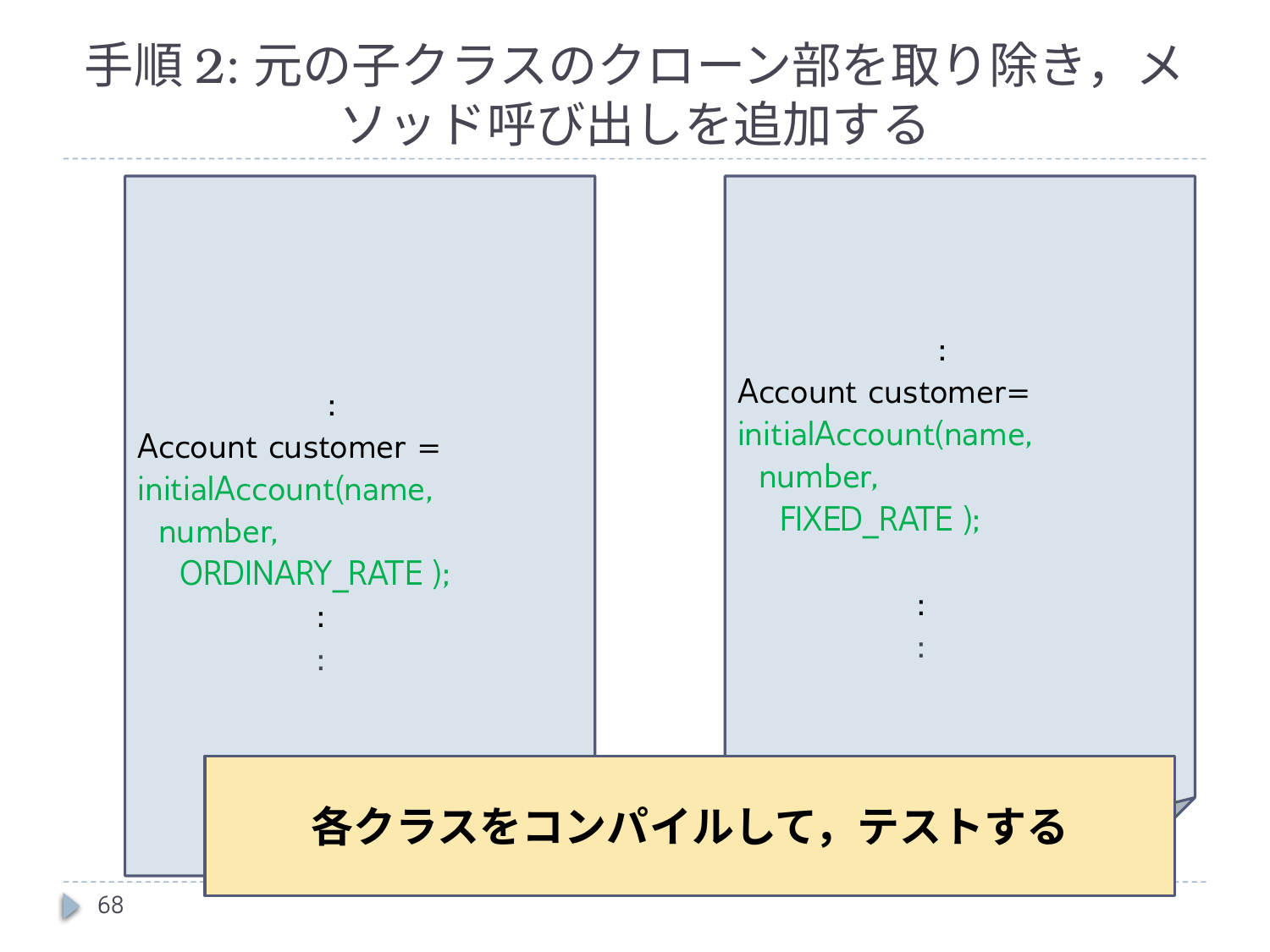

# 手順2:元の子クラスのクローン部を取り除き，メソッド呼び出しを追加する

                  :
Account customer =
initialAccount(name,
  number,
    ORDINARY_RATE );
	     :
	     :

                   :
Account customer=
initialAccount(name,
  number,
    FIXED_RATE );

	     :
	     :

各クラスをコンパイルして，テストする
68